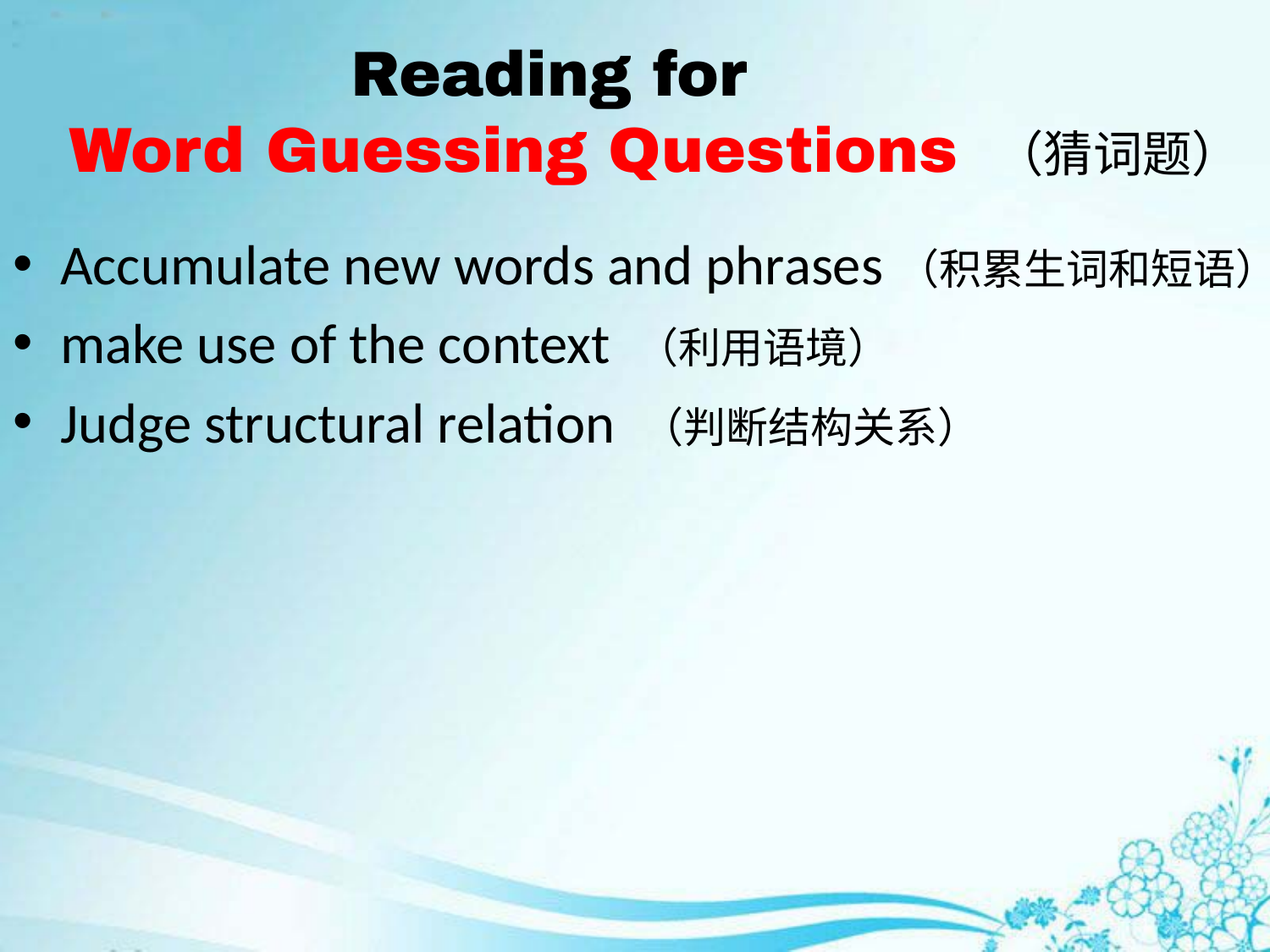

# Reading for Word Guessing Questions （猜词题）
Accumulate new words and phrases（积累生词和短语）
make use of the context （利用语境）
Judge structural relation （判断结构关系）